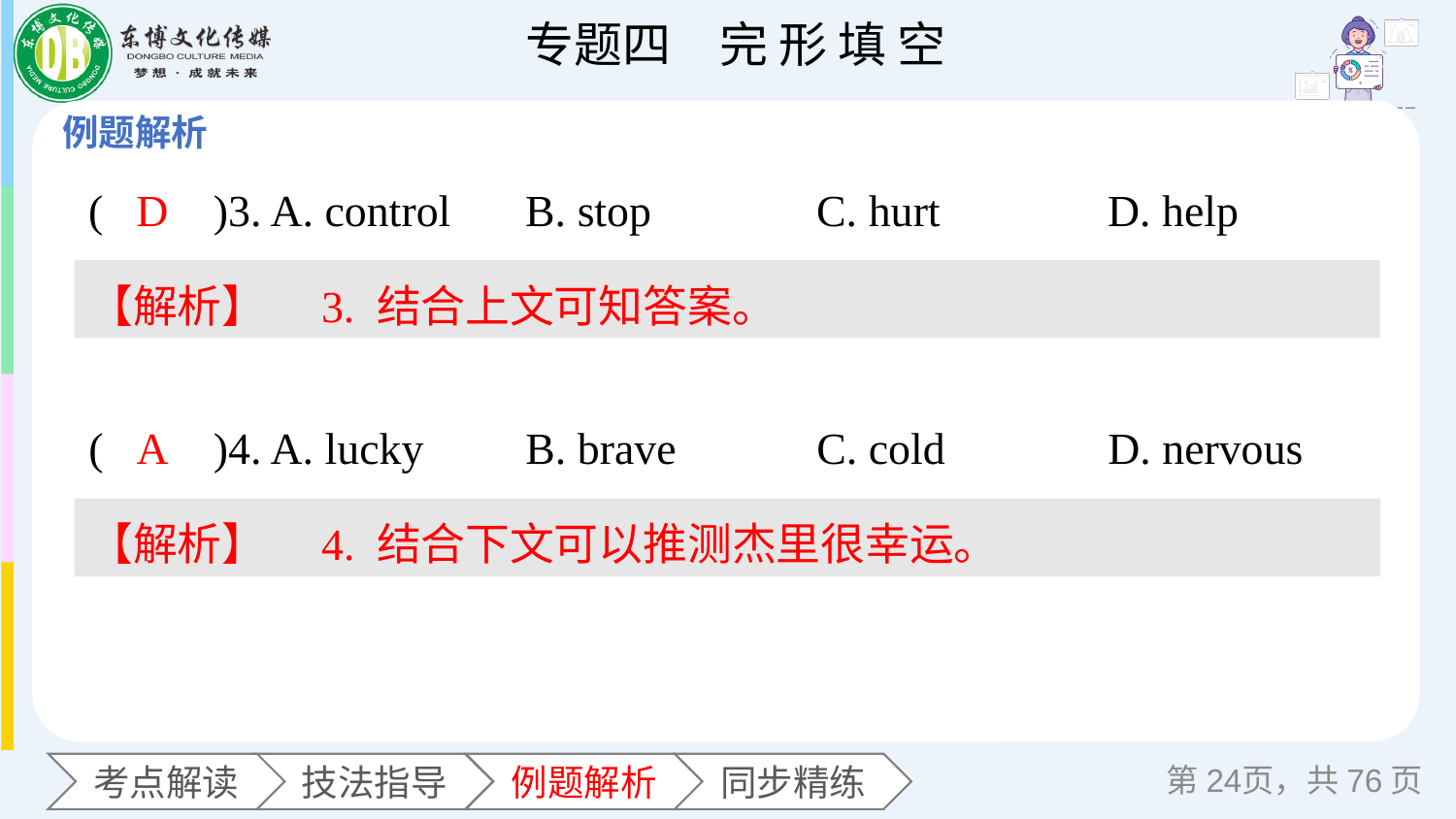

(　　)3. A. control    	B. stop    	C. hurt    	D. help
D
【解析】　3. 结合上文可知答案。
(　　)4. A. lucky    	B. brave    	C. cold    	D. nervous
A
【解析】　4. 结合下文可以推测杰里很幸运。
第24页，共76页